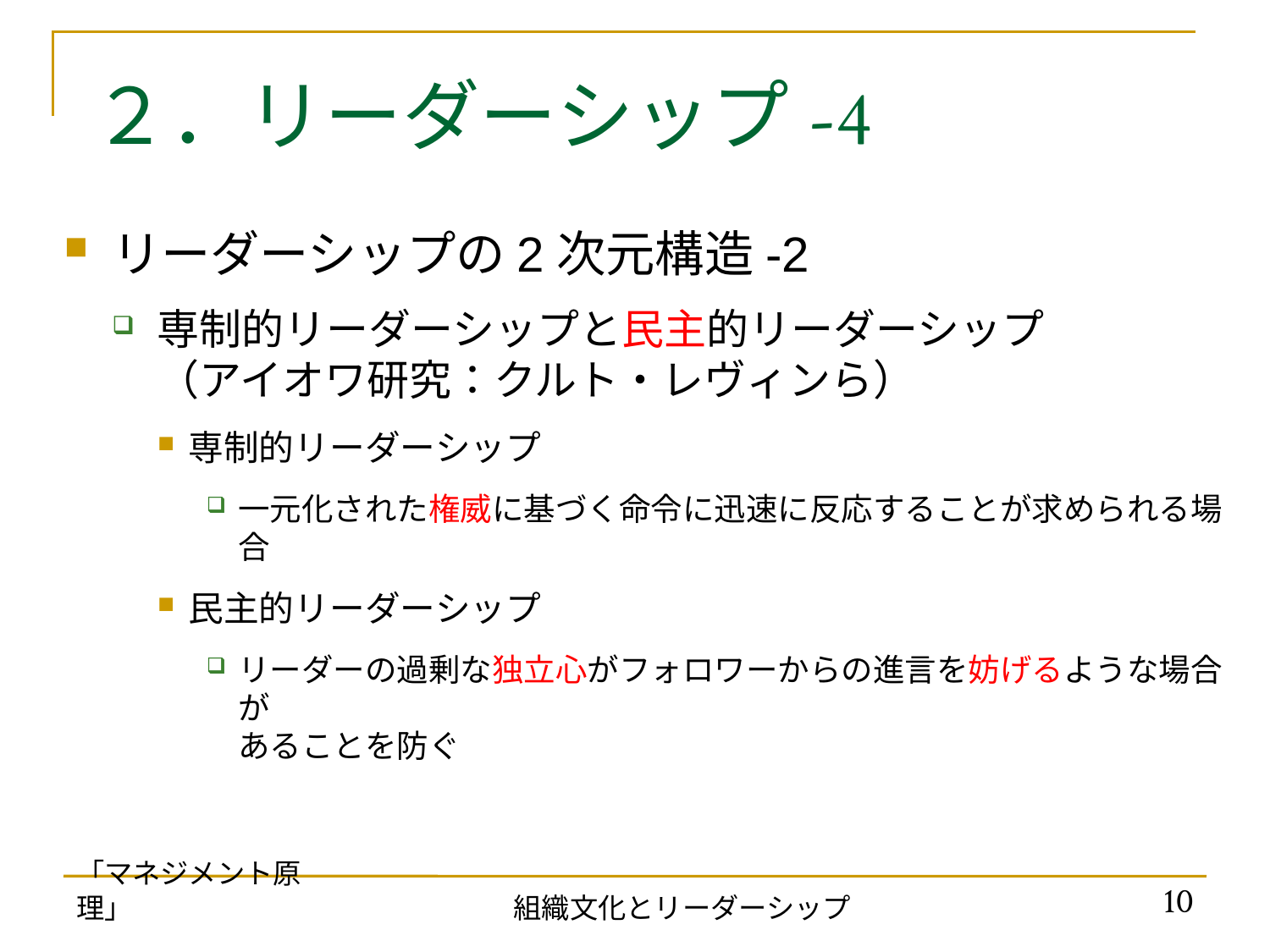

# ２．リーダーシップ-4
リーダーシップの2次元構造-2
専制的リーダーシップと民主的リーダーシップ
（アイオワ研究：クルト・レヴィンら）
専制的リーダーシップ
一元化された権威に基づく命令に迅速に反応することが求められる場合
民主的リーダーシップ
リーダーの過剰な独立心がフォロワーからの進言を妨げるような場合が
あることを防ぐ
「マネジメント原理」
10
組織文化とリーダーシップ